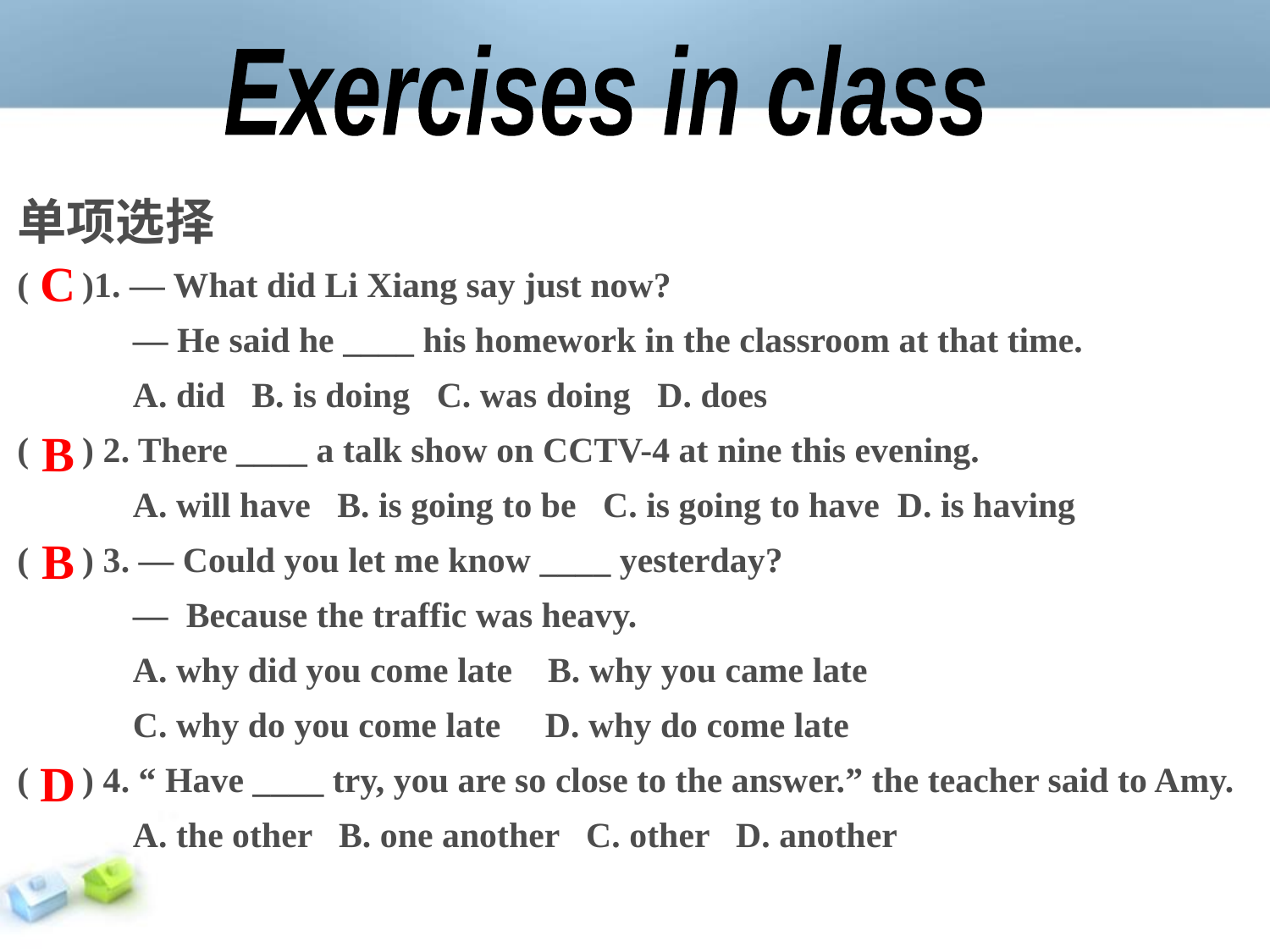

Exercises in class
单项选择
(      )1. — What did Li Xiang say just now?
             — He said he ____ his homework in the classroom at that time.
             A. did   B. is doing   C. was doing   D. does
(      ) 2. There ____ a talk show on CCTV-4 at nine this evening.
             A. will have   B. is going to be   C. is going to have  D. is having
(      ) 3. — Could you let me know ____ yesterday?
             —  Because the traffic was heavy.
             A. why did you come late    B. why you came late
             C. why do you come late     D. why do come late
(      ) 4. “ Have ____ try, you are so close to the answer.” the teacher said to Amy.
             A. the other   B. one another   C. other   D. another
C
B
B
D